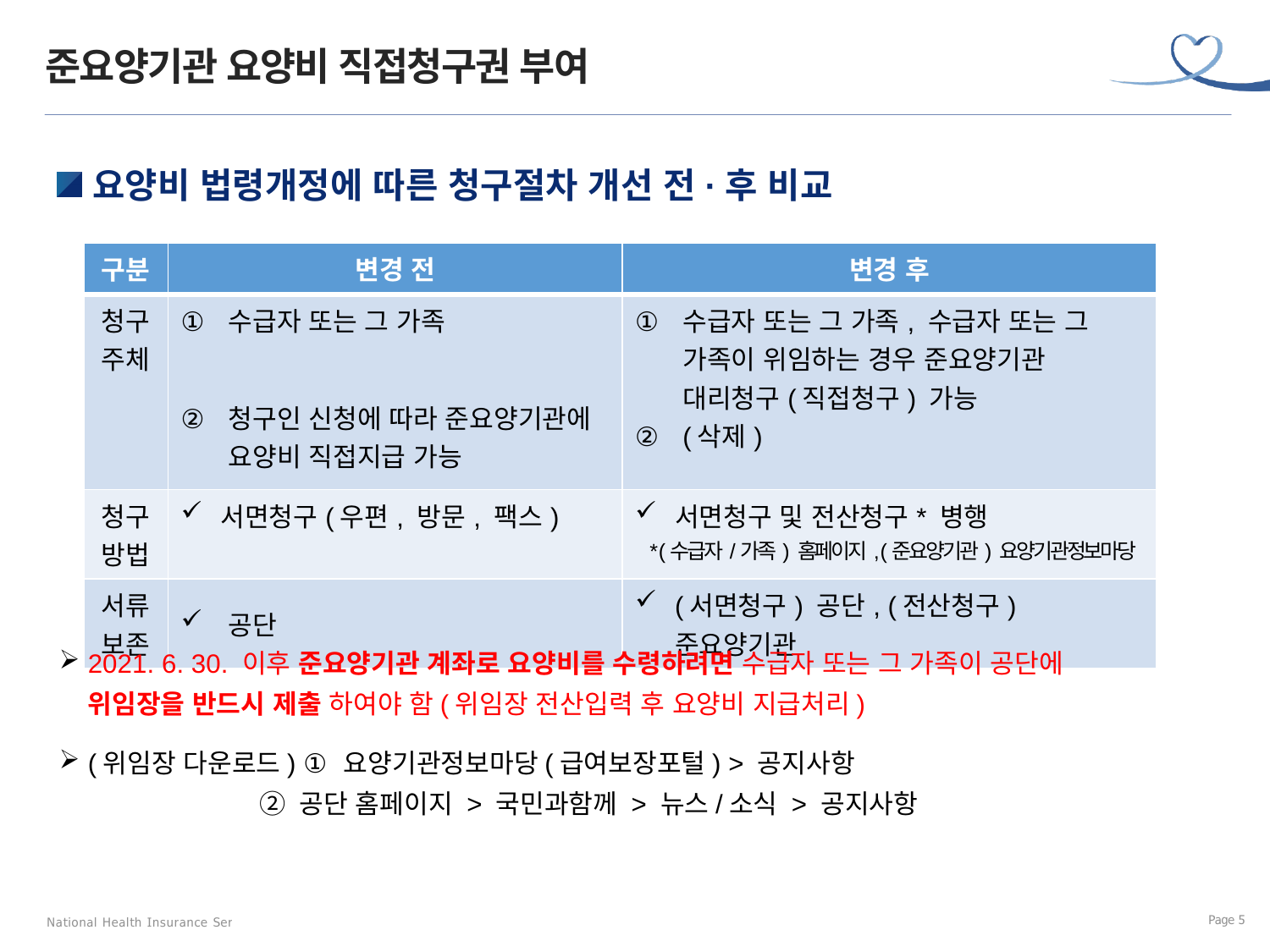

준요양기관 요양비 직접청구권 부여
요양비 법령개정에 따른 청구절차 개선 전·후 비교
| 구분 | 변경 전 | 변경 후 |
| --- | --- | --- |
| 청구 주체 | 수급자 또는 그 가족 청구인 신청에 따라 준요양기관에 요양비 직접지급 가능 | 수급자 또는 그 가족, 수급자 또는 그 가족이 위임하는 경우 준요양기관 대리청구(직접청구) 가능 (삭제) |
| 청구 방법 | 서면청구(우편, 방문, 팩스) | 서면청구 및 전산청구\* 병행 \* (수급자/가족) 홈페이지, (준요양기관) 요양기관정보마당 |
| 서류 보존 | 공단 | (서면청구) 공단, (전산청구) 준요양기관 |

 2021. 6. 30. 이후 준요양기관 계좌로 요양비를 수령하려면 수급자 또는 그 가족이 공단에
   위임장을 반드시 제출 하여야 함(위임장 전산입력 후 요양비 지급처리)

 (위임장 다운로드) ① 요양기관정보마당(급여보장포털) > 공지사항
                           ② 공단 홈페이지 > 국민과함께 > 뉴스/소식 > 공지사항